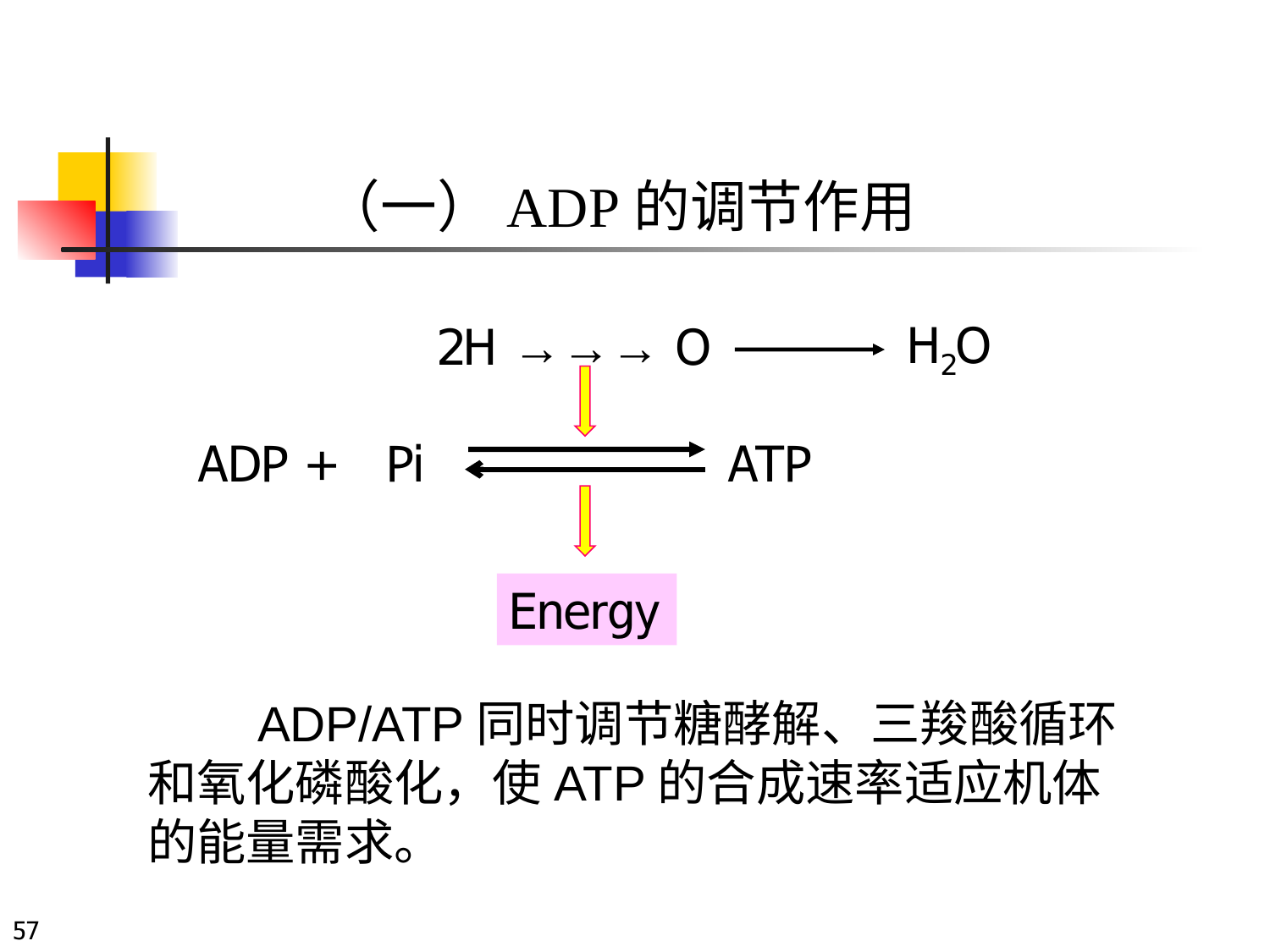

（一）ADP的调节作用
H2O
2H →→→ O

  ADP +   Pi
  ATP

Energy
        ADP/ATP同时调节糖酵解、三羧酸循环和氧化磷酸化，使ATP的合成速率适应机体的能量需求。
57